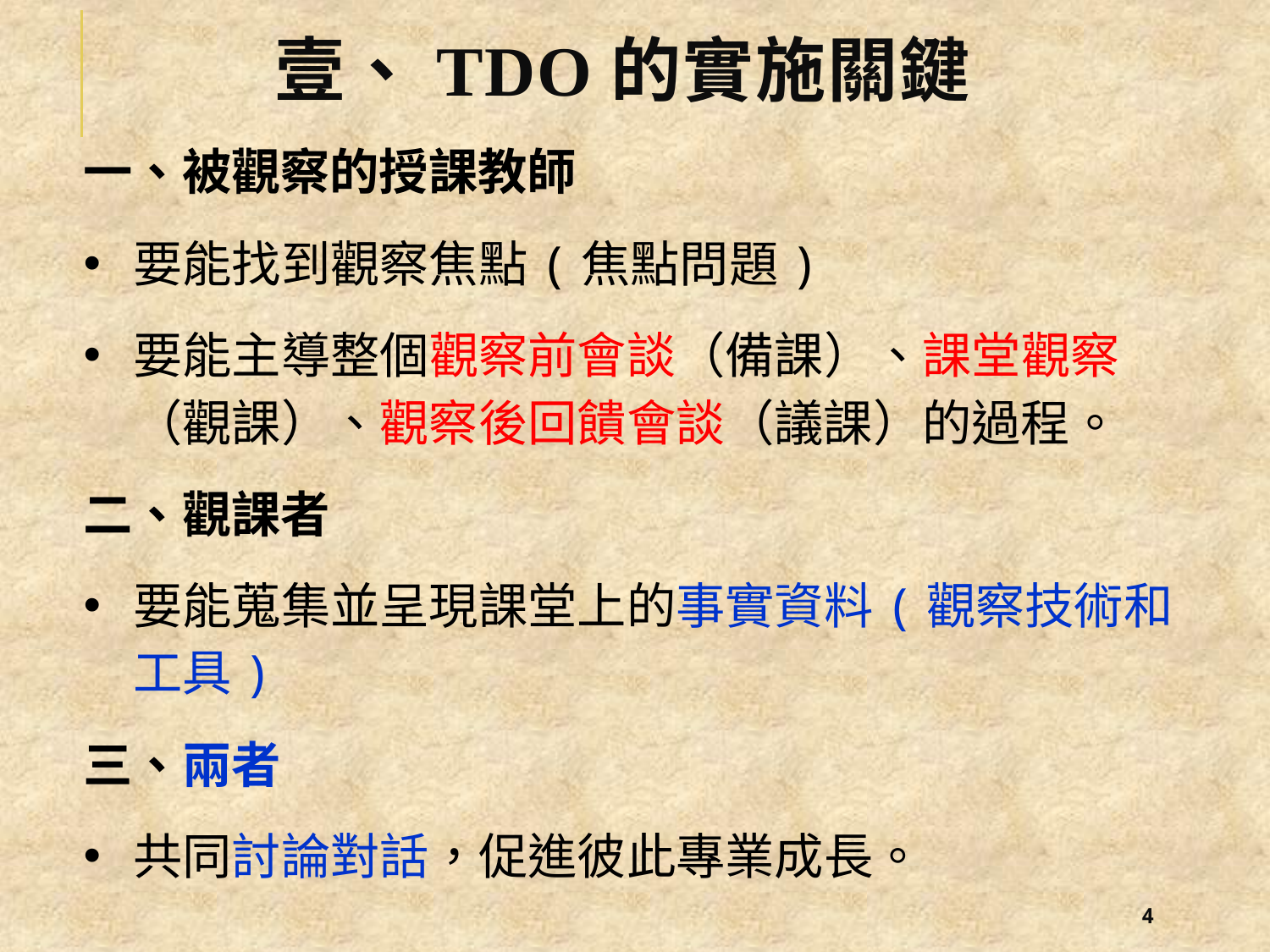

# 壹、TDO的實施關鍵
一、被觀察的授課教師
要能找到觀察焦點(焦點問題)
要能主導整個觀察前會談（備課）、課堂觀察（觀課）、觀察後回饋會談（議課）的過程。
二、觀課者
要能蒐集並呈現課堂上的事實資料(觀察技術和工具)
三、兩者
共同討論對話，促進彼此專業成長。

4